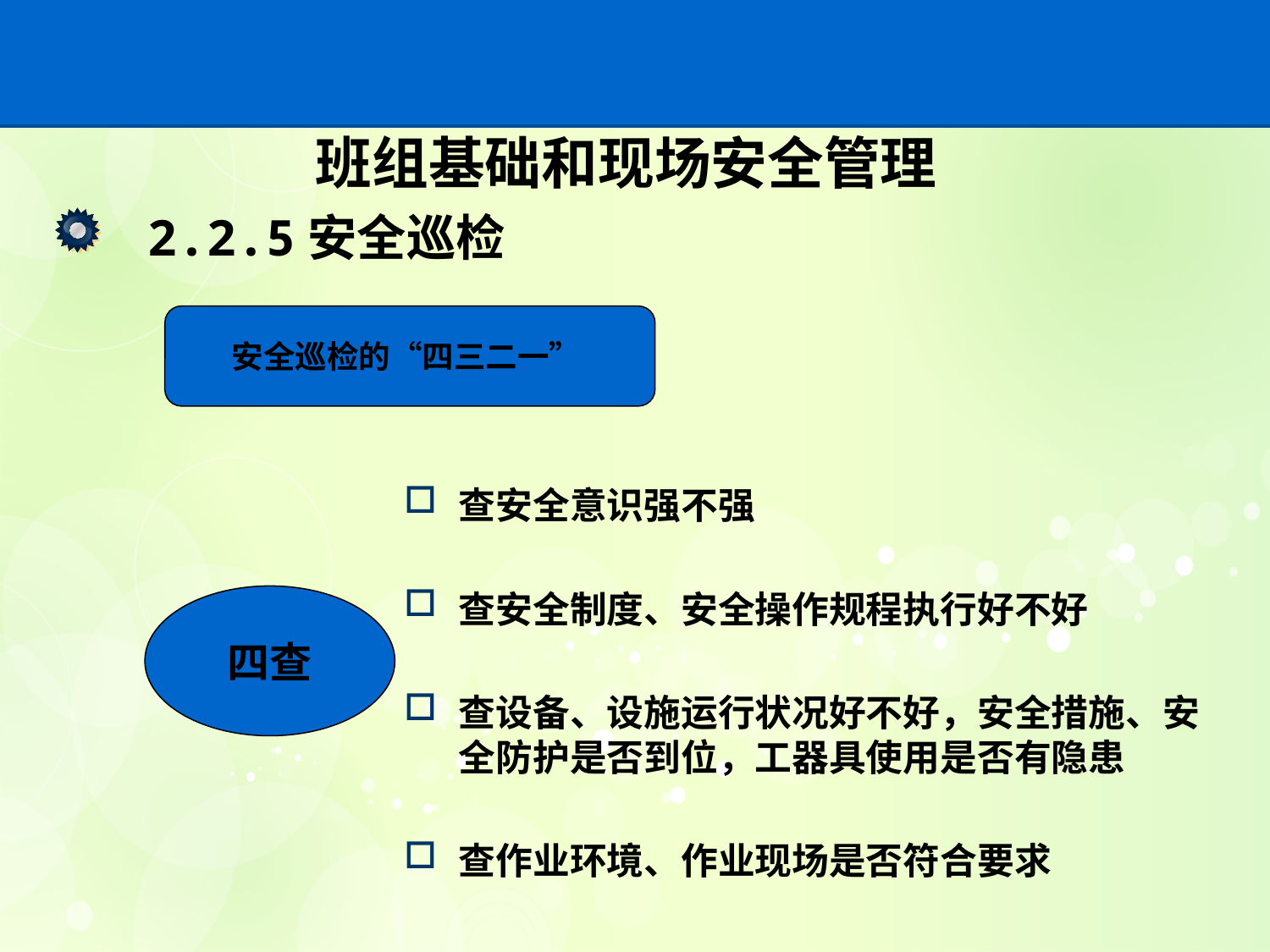

# 班组基础和现场安全管理
2.2.5安全巡检

安全巡检的“四三二一”
查安全意识强不强

查安全制度、安全操作规程执行好不好

查设备、设施运行状况好不好，安全措施、安全防护是否到位，工器具使用是否有隐患

查作业环境、作业现场是否符合要求
四查